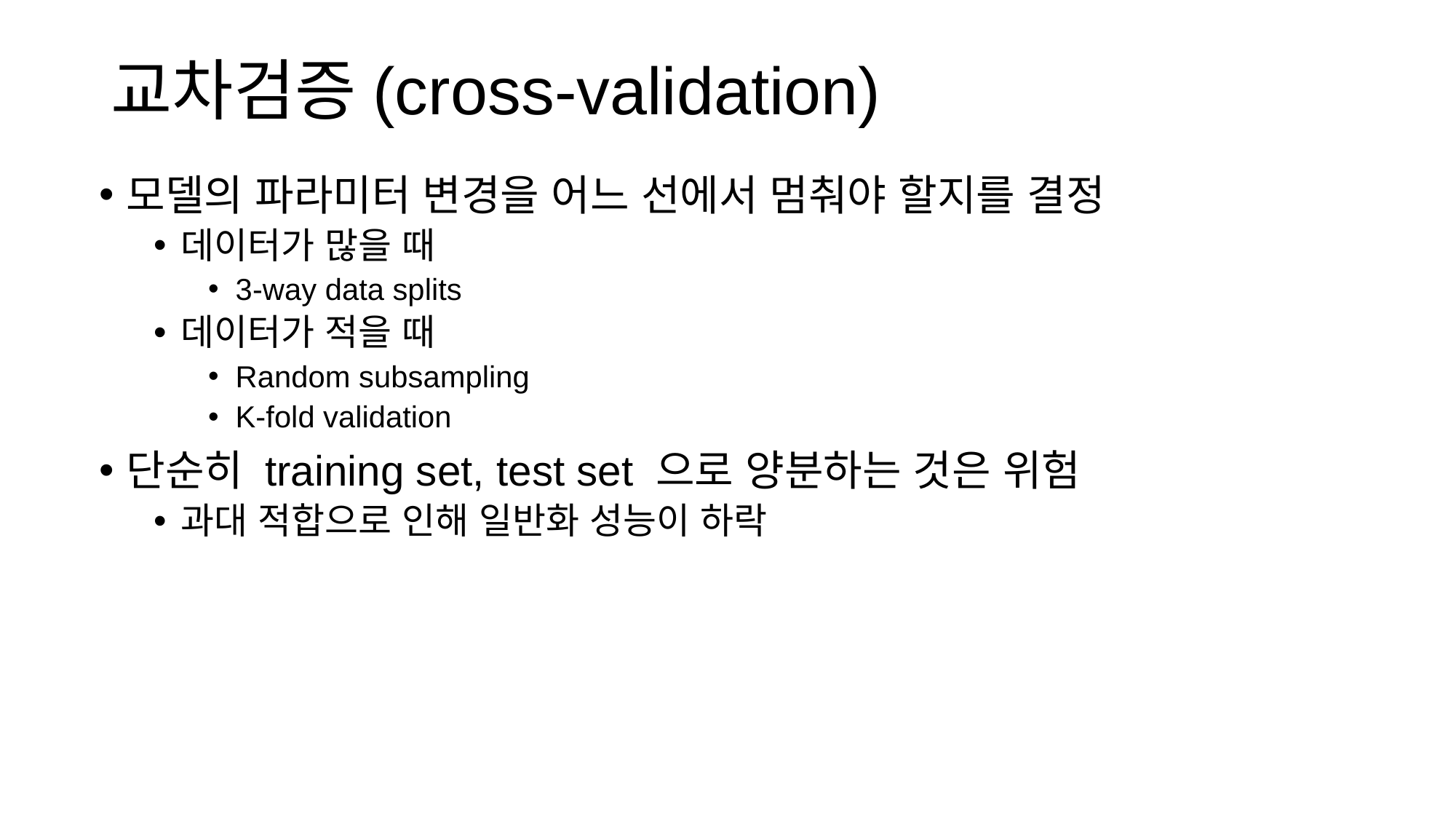

# 교차검증(cross-validation)
모델의 파라미터 변경을 어느 선에서 멈춰야 할지를 결정
데이터가 많을 때
3-way data splits
데이터가 적을 때
Random subsampling
K-fold validation
단순히 training set, test set 으로 양분하는 것은 위험
과대 적합으로 인해 일반화 성능이 하락